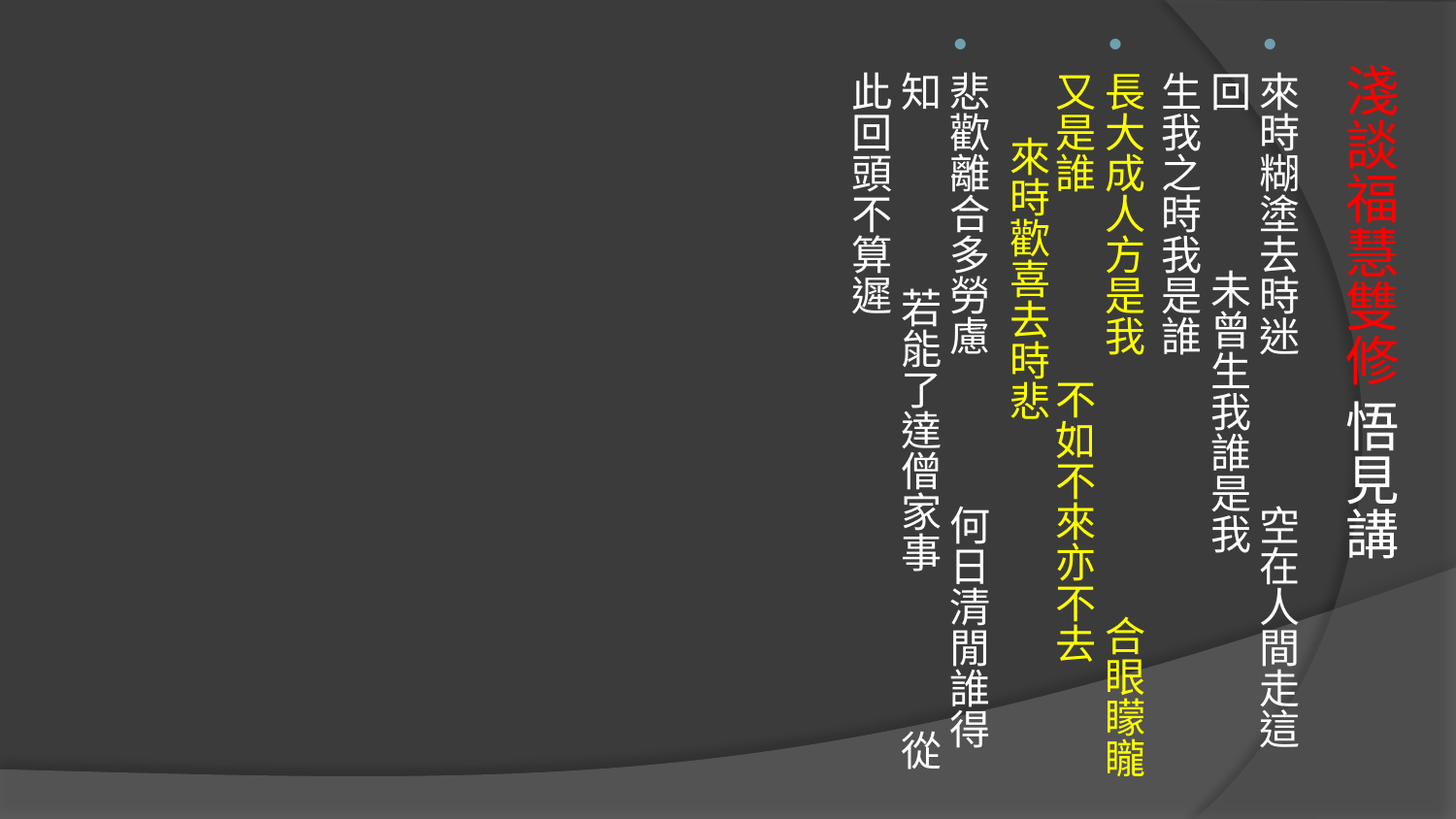

來時糊塗去時迷                空在人間走這回                 未曾生我誰是我                      生我之時我是誰
長大成人方是我                            合眼矇矓又是誰                    不如不來亦不去                     來時歡喜去時悲
悲歡離合多勞慮                何日清閒誰得知                   若能了達僧家事                 從此回頭不算遲

# 淺談福慧雙修 悟見講